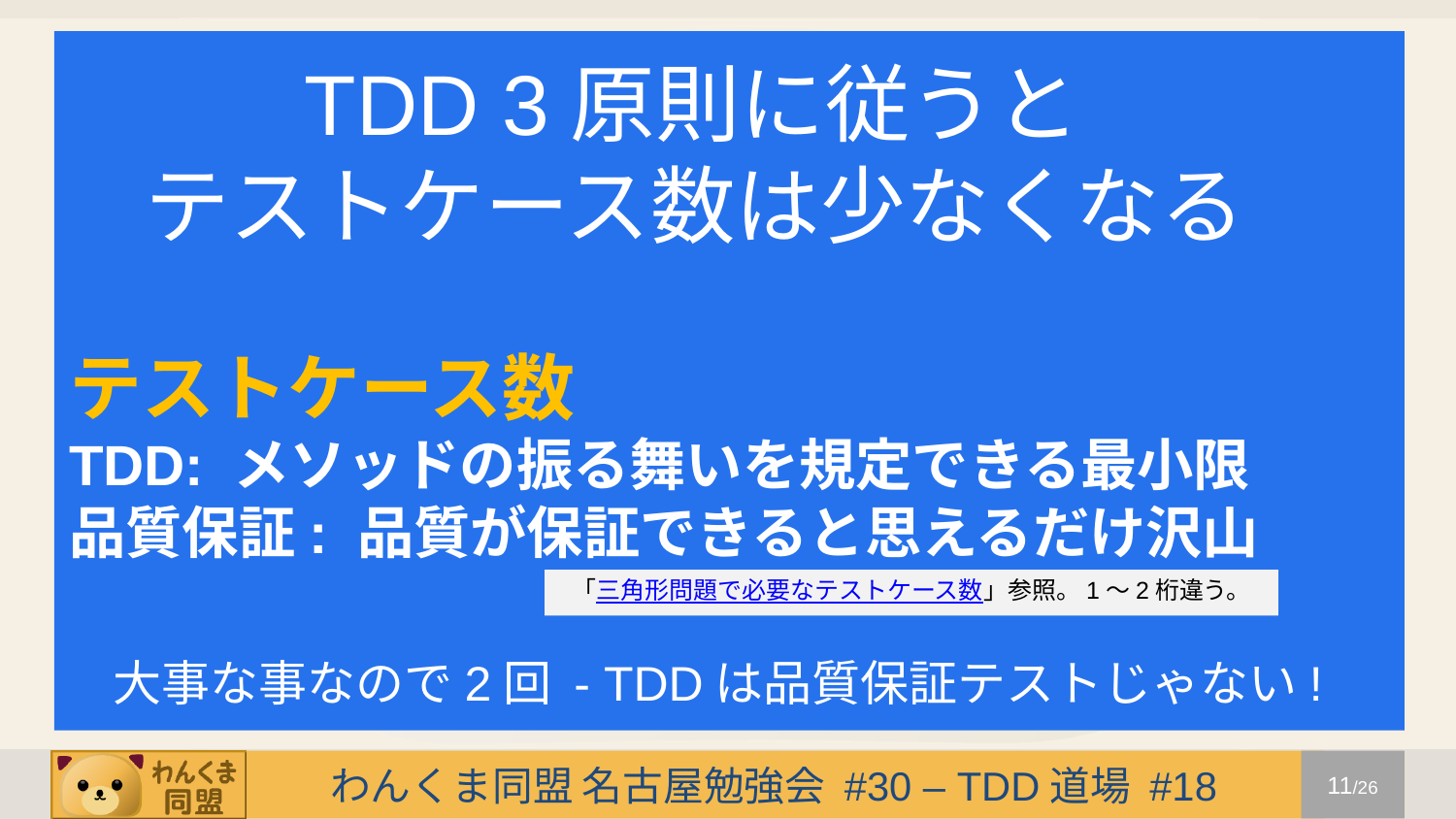

# TDD 3原則に従うと テストケース数は少なくなる テストケース数 TDD: メソッドの振る舞いを規定できる最小限 品質保証: 品質が保証できると思えるだけ沢山 大事な事なので2回 - TDDは品質保証テストじゃない!
「三角形問題で必要なテストケース数」参照。1～2桁違う。